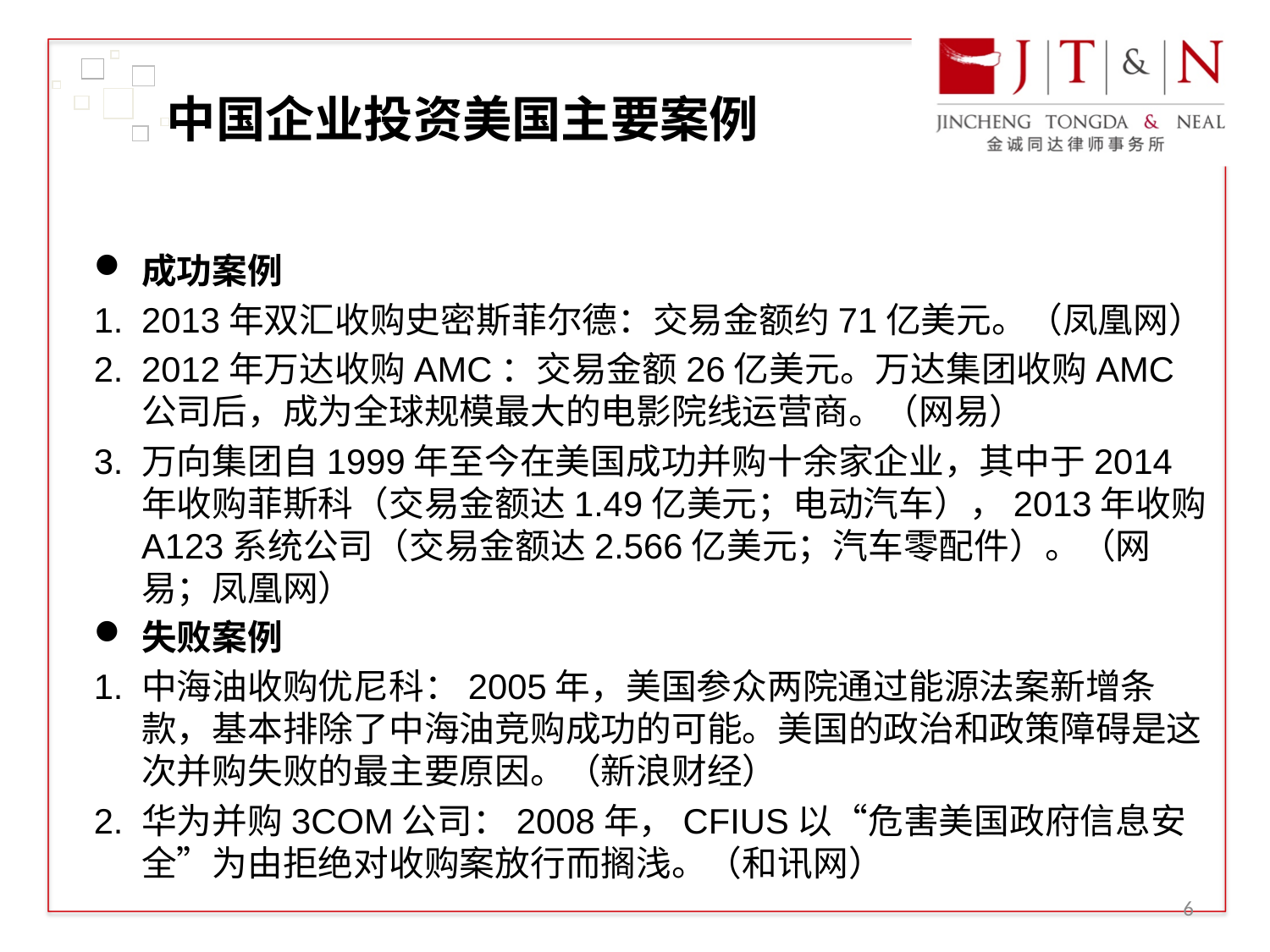

# 中国企业投资美国主要案例

成功案例
2013年双汇收购史密斯菲尔德：交易金额约71亿美元。（凤凰网）
2012年万达收购AMC：交易金额26亿美元。万达集团收购AMC公司后，成为全球规模最大的电影院线运营商。（网易）
万向集团自1999年至今在美国成功并购十余家企业，其中于2014年收购菲斯科（交易金额达1.49亿美元；电动汽车），2013年收购A123系统公司（交易金额达2.566亿美元；汽车零配件）。（网易；凤凰网）
失败案例
中海油收购优尼科：2005年，美国参众两院通过能源法案新增条款，基本排除了中海油竞购成功的可能。美国的政治和政策障碍是这次并购失败的最主要原因。（新浪财经）
华为并购3COM公司：2008年，CFIUS以“危害美国政府信息安全”为由拒绝对收购案放行而搁浅。（和讯网）
6